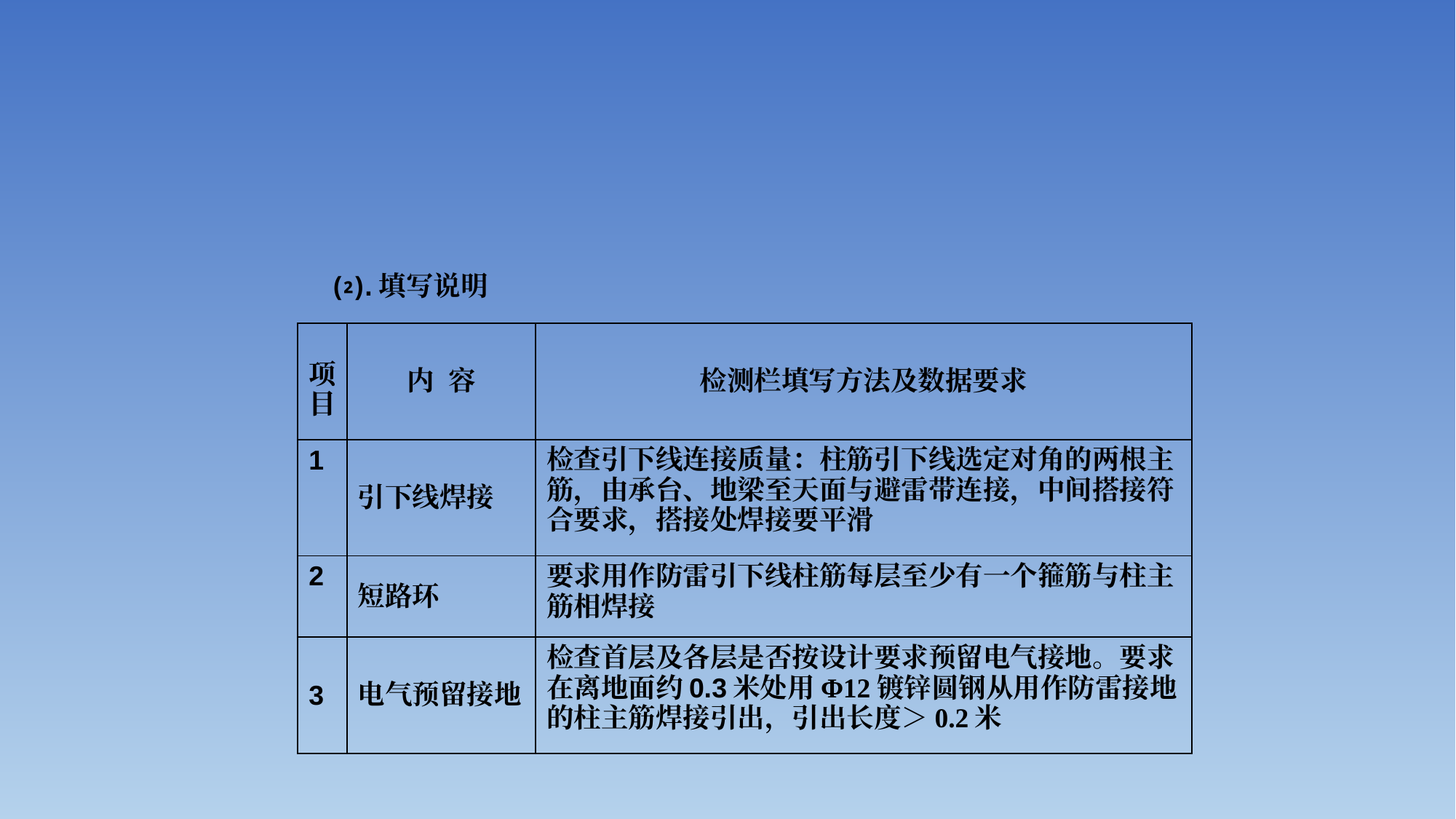

#

⑵.填写说明
| 项 目 | 内 容 | 检测栏填写方法及数据要求 |
| --- | --- | --- |
| 1 | 引下线焊接 | 检查引下线连接质量：柱筋引下线选定对角的两根主筋，由承台、地梁至天面与避雷带连接，中间搭接符合要求，搭接处焊接要平滑 |
| 2 | 短路环 | 要求用作防雷引下线柱筋每层至少有一个箍筋与柱主筋相焊接 |
| 3 | 电气预留接地 | 检查首层及各层是否按设计要求预留电气接地。要求在离地面约0.3米处用Φ12镀锌圆钢从用作防雷接地的柱主筋焊接引出，引出长度＞0.2米 |